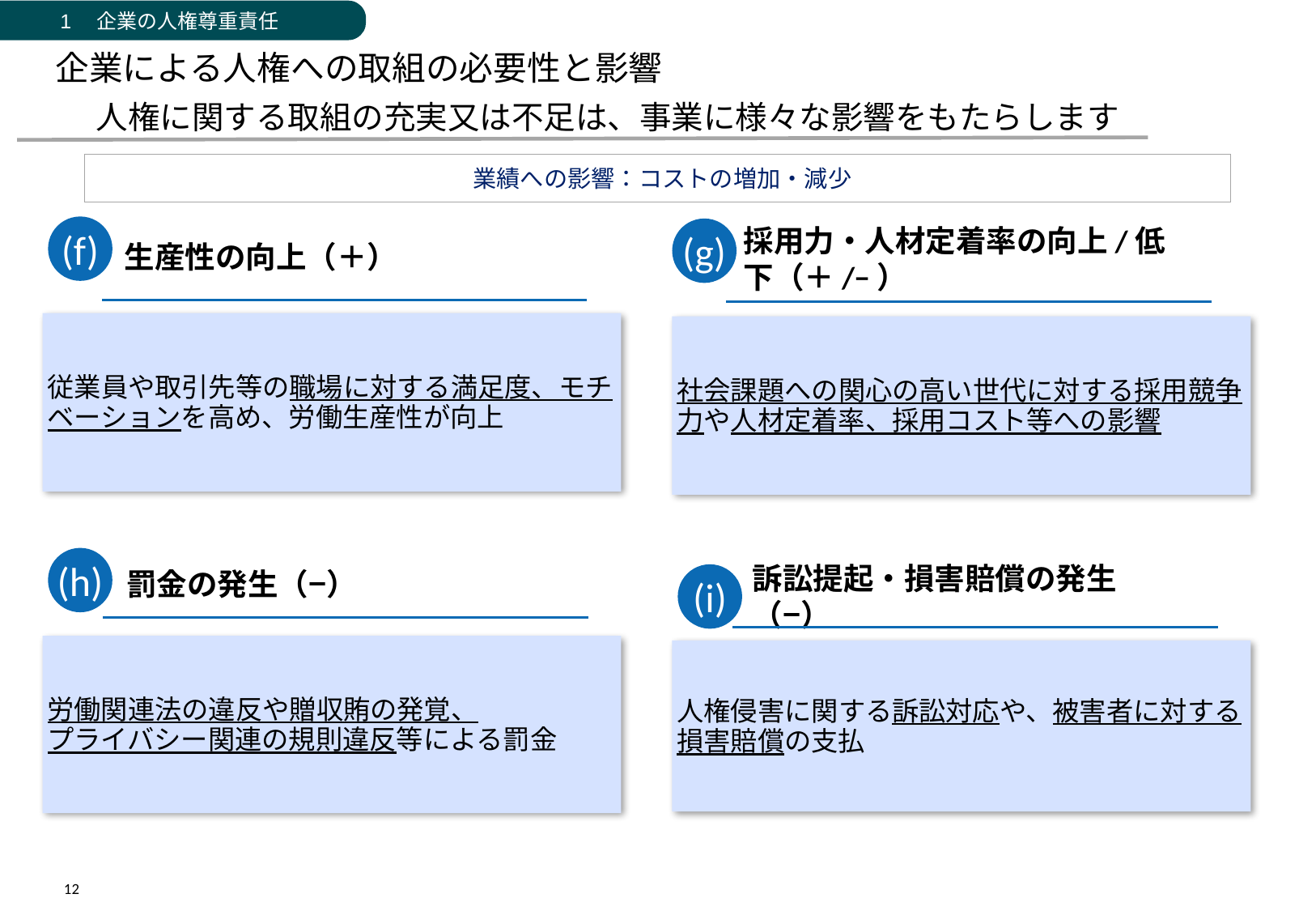

1　企業の人権尊重責任
2. 企業による人権への取組の必要性
企業による人権への取組の必要性と影響
人権に関する取組の充実又は不足は、事業に様々な影響をもたらします
業績への影響：コストの増加・減少
採用力・人材定着率の向上/低下（＋/−）
(f)
生産性の向上（＋）
(g)

従業員や取引先等の職場に対する満足度、モチベーションを高め、労働生産性が向上
社会課題への関心の高い世代に対する採用競争力や人材定着率、採用コスト等への影響
(h)
罰金の発生（−）
労働関連法の違反や贈収賄の発覚、
プライバシー関連の規則違反等による罰金
(i)
訴訟提起・損害賠償の発生（−）
人権侵害に関する訴訟対応や、被害者に対する損害賠償の支払
12